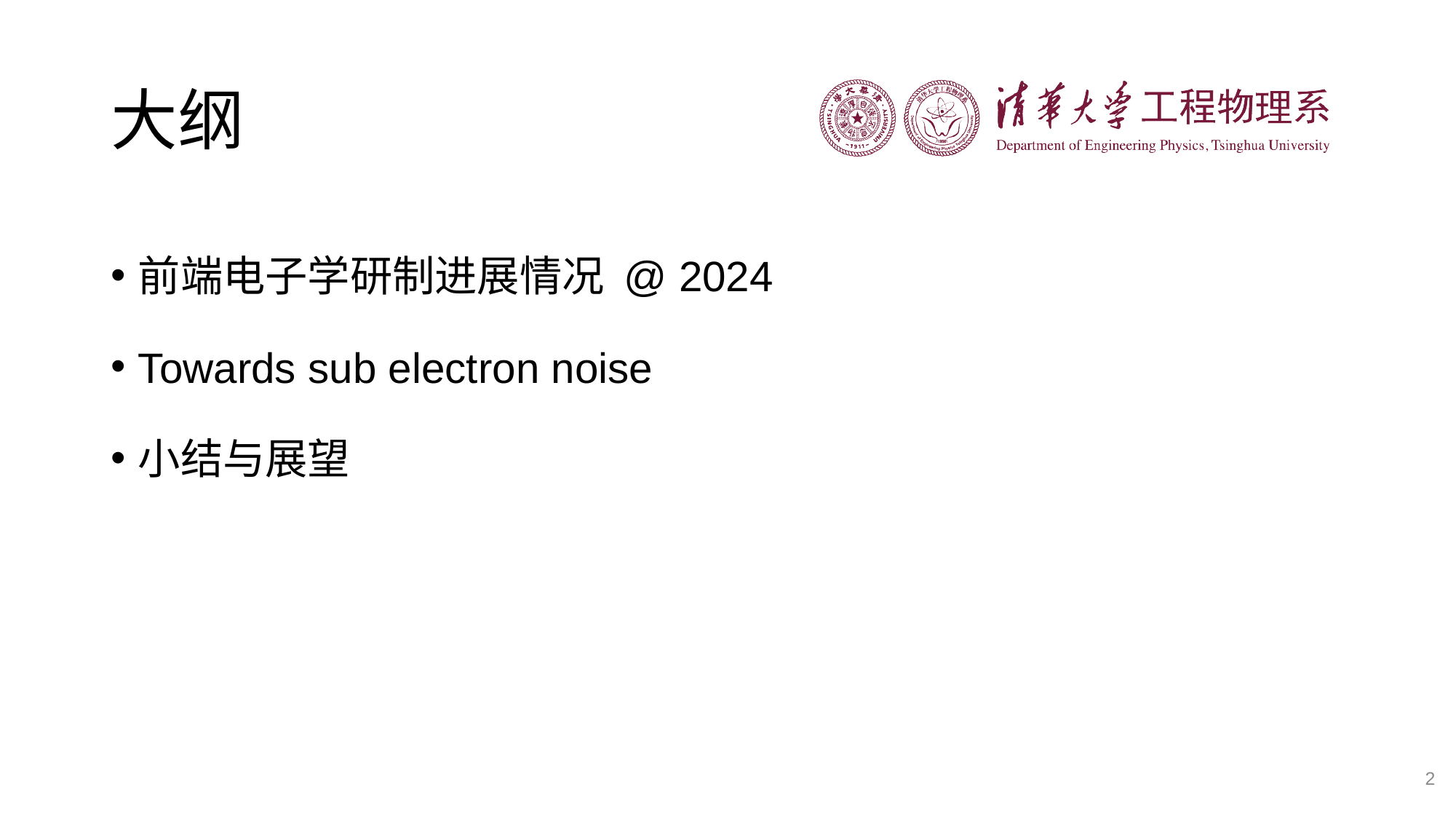

# 大纲
前端电子学研制进展情况 @ 2024
Towards sub electron noise
小结与展望

2